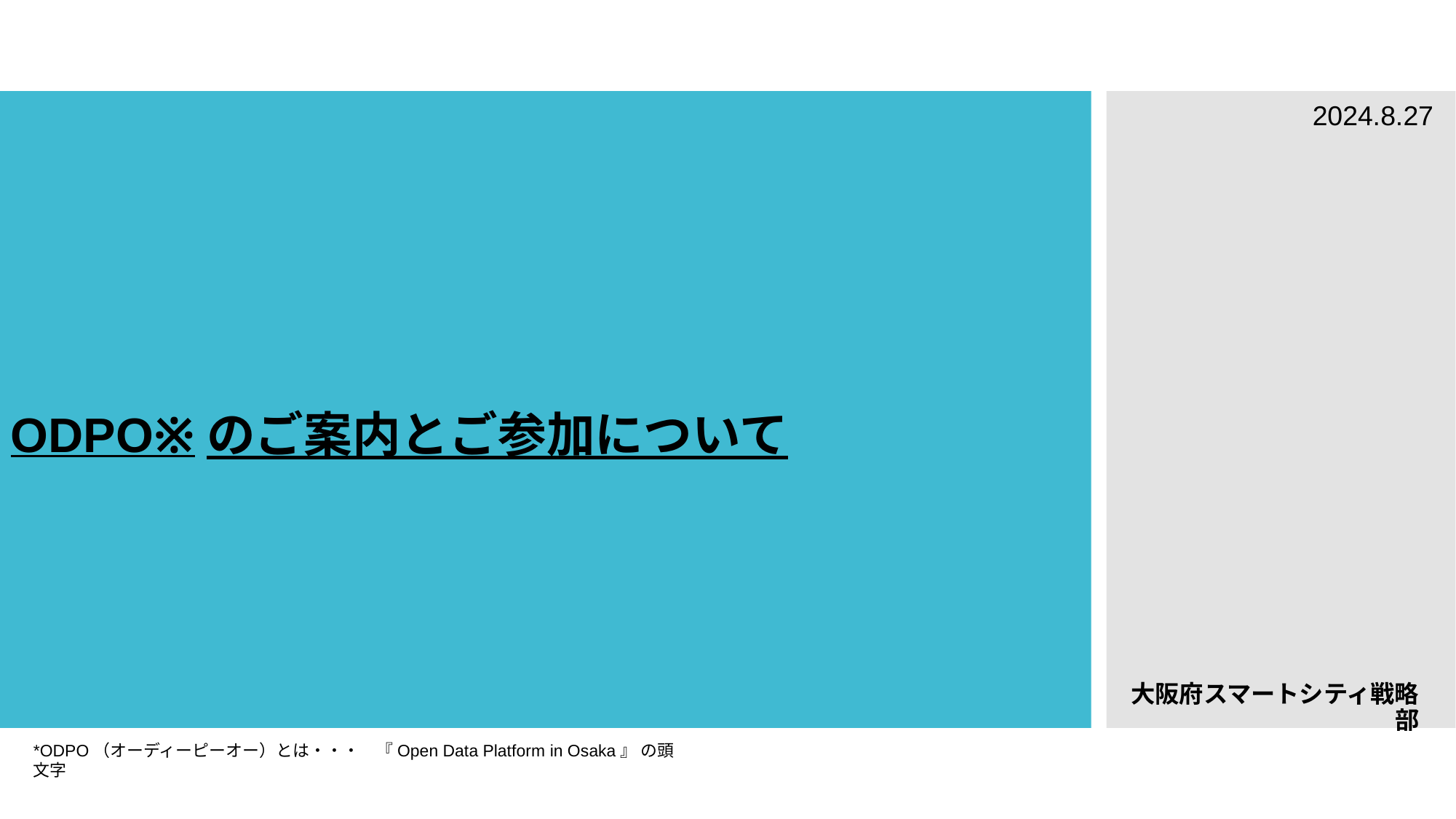

2024.8.27
ODPO※のご案内とご参加について
大阪府スマートシティ戦略部
*ODPO（オーディーピーオー）とは・・・　『Open Data Platform in Osaka』 の頭文字